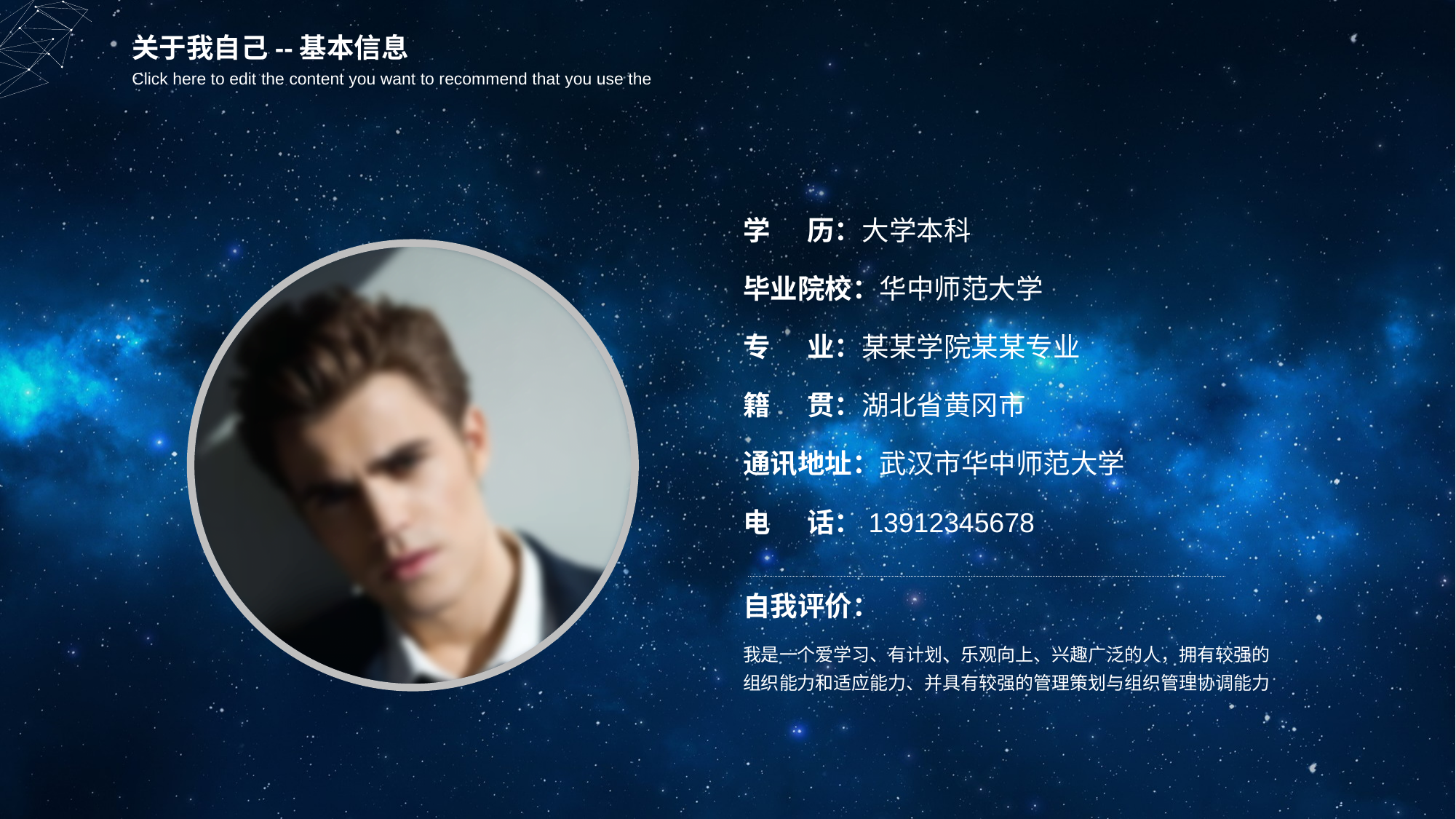

关于我自己--基本信息
Click here to edit the content you want to recommend that you use the
学      历：大学本科

毕业院校：华中师范大学
专      业：某某学院某某专业
籍      贯：湖北省黄冈市
通讯地址：武汉市华中师范大学
电      话：13912345678
自我评价：
我是一个爱学习、有计划、乐观向上、兴趣广泛的人，拥有较强的组织能力和适应能力、并具有较强的管理策划与组织管理协调能力